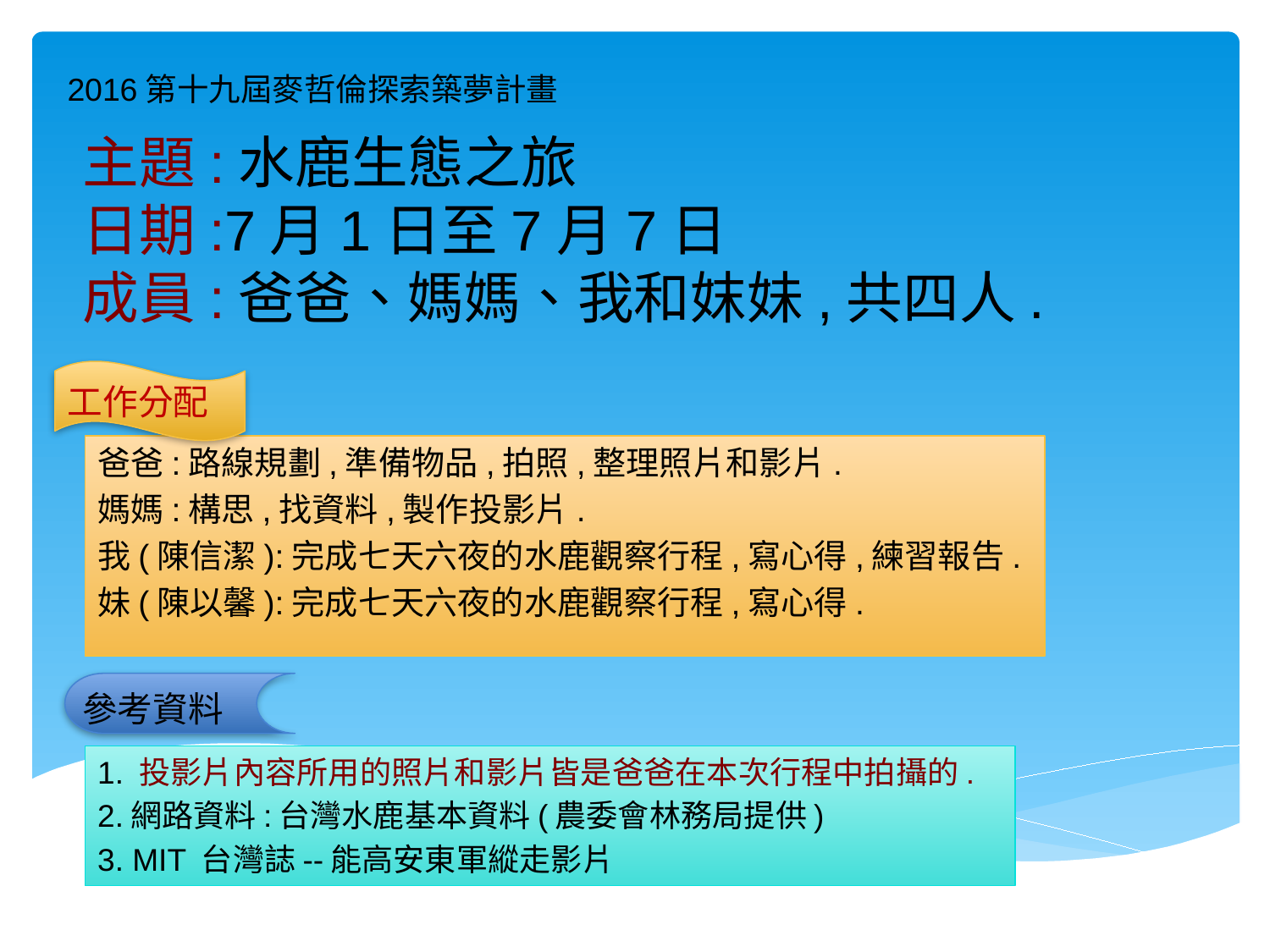

2016第十九屆麥哲倫探索築夢計畫
# 主題:水鹿生態之旅 日期:7月1日至7月7日 成員:爸爸、媽媽、我和妺妹,共四人.
工作分配
爸爸:路線規劃,準備物品,拍照,整理照片和影片.
媽媽:構思,找資料,製作投影片.
我(陳信潔):完成七天六夜的水鹿觀察行程,寫心得,練習報告.
妹(陳以馨):完成七天六夜的水鹿觀察行程,寫心得.

參考資料
1. 投影片內容所用的照片和影片皆是爸爸在本次行程中拍攝的.
2.網路資料:台灣水鹿基本資料(農委會林務局提供)
3. MIT 台灣誌--能高安東軍縱走影片